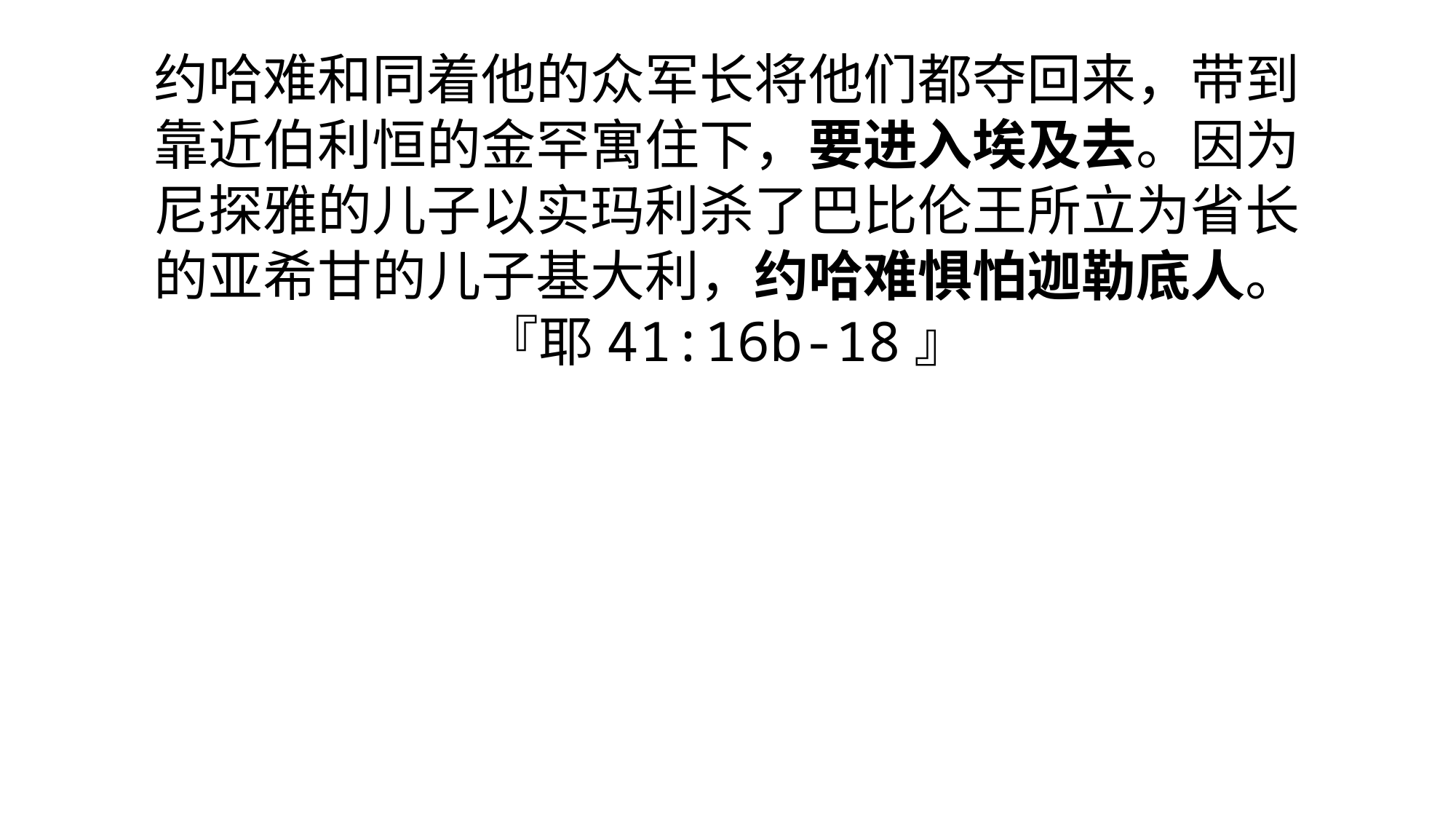

约哈难和同着他的众军长将他们都夺回来，带到靠近伯利恒的金罕寓住下，要进入埃及去。因为尼探雅的儿子以实玛利杀了巴比伦王所立为省长的亚希甘的儿子基大利，约哈难惧怕迦勒底人。
『耶41:16b-18』